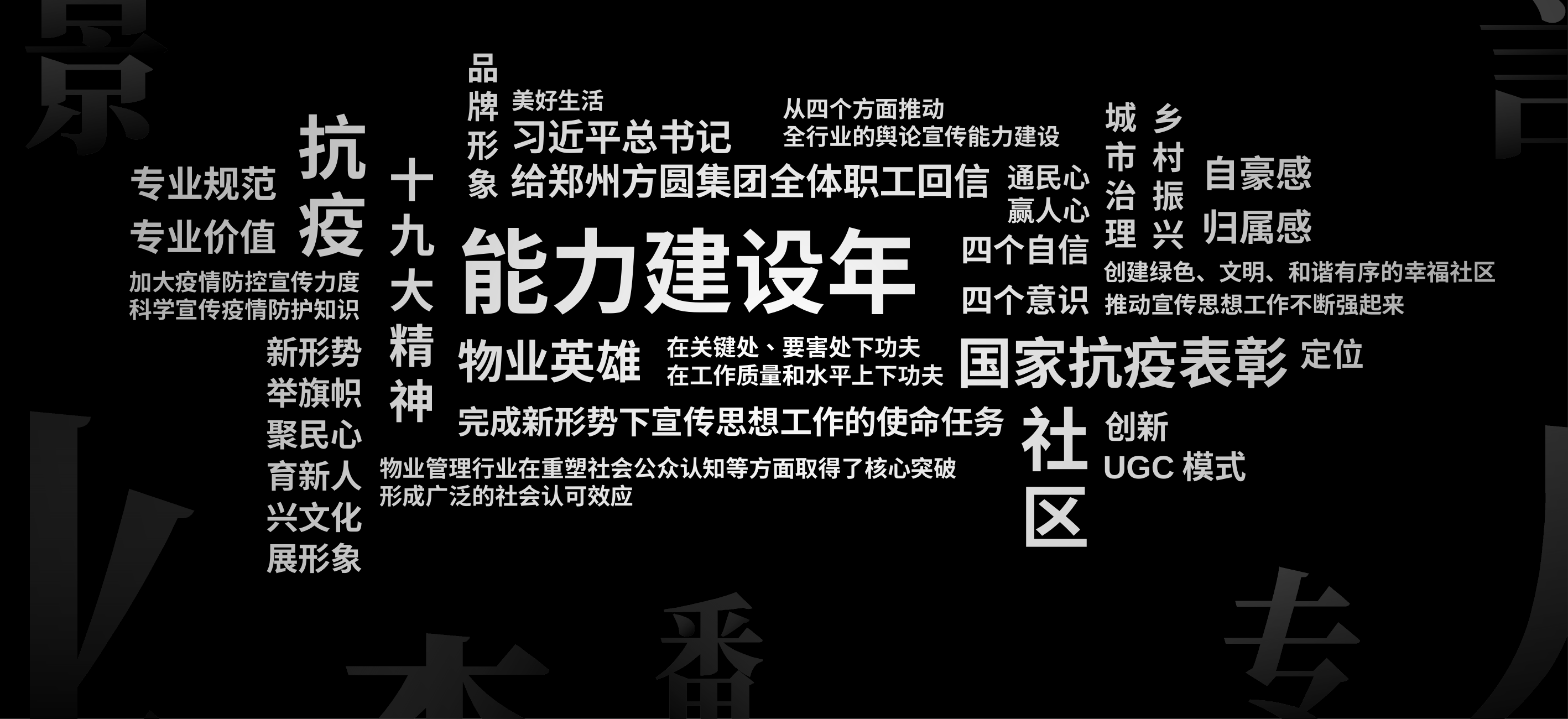

抗
疫

品牌形象
美好生活
从四个方面推动
全行业的舆论宣传能力建设
城市治理
乡村振兴
抗
疫
习近平总书记
给郑州方圆集团全体职工回信
自豪感
十九大精神
通民心
赢人心
专业规范
归属感
专业价值
能力建设年
四个自信
创建绿色、文明、和谐有序的幸福社区
加大疫情防控宣传力度
科学宣传疫情防护知识
四个意识
推动宣传思想工作不断强起来
国家抗疫表彰
新形势
物业英雄
在关键处、要害处下功夫
定位
在工作质量和水平上下功夫
举旗帜
社
区
完成新形势下宣传思想工作的使命任务
创新
聚民心
UGC模式
物业管理行业在重塑社会公众认知等方面取得了核心突破
形成广泛的社会认可效应
育新人
兴文化
展形象